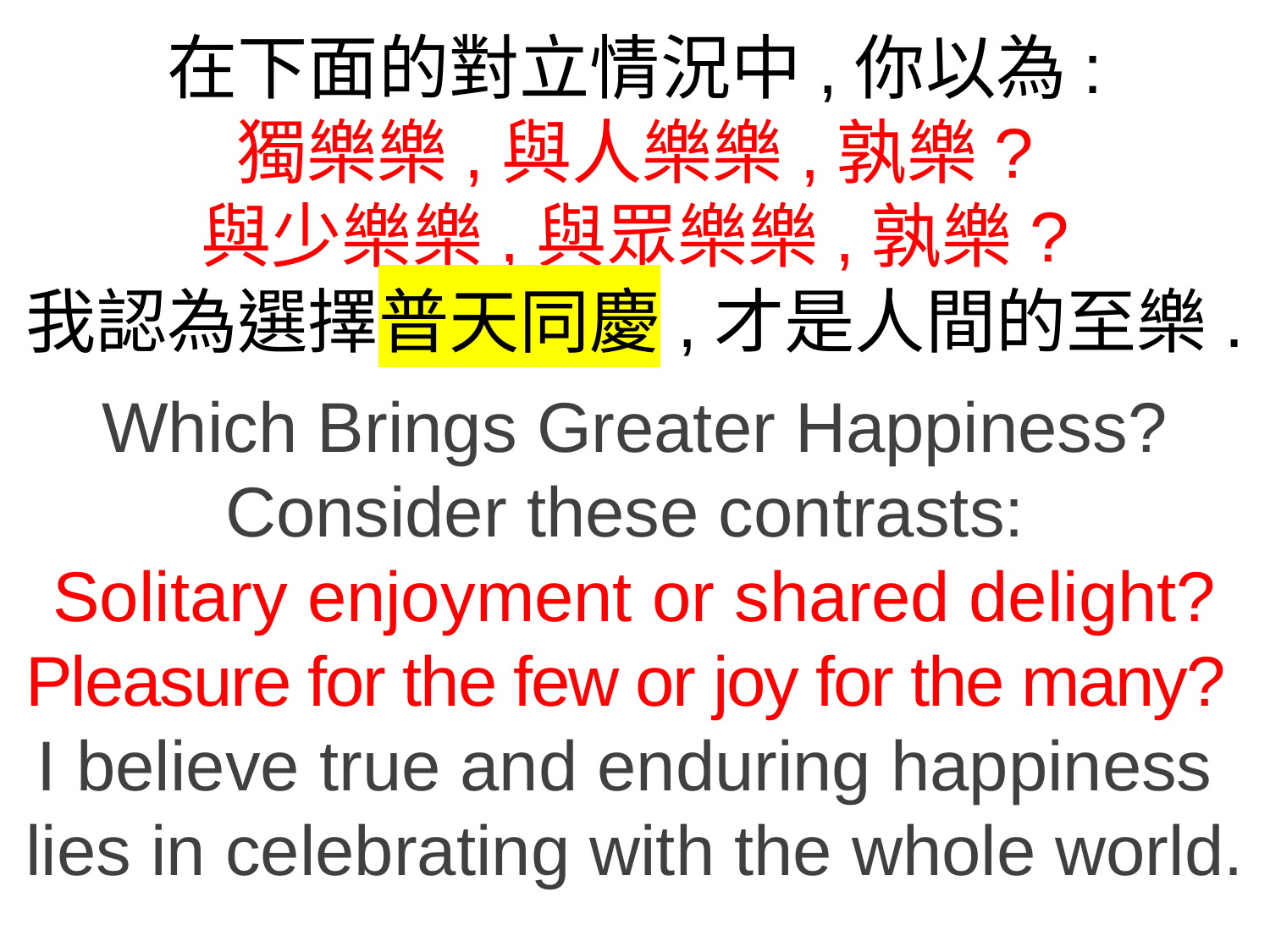

在下面的對立情況中,你以為:
獨樂樂,與人樂樂,孰樂?
與少樂樂,與眾樂樂,孰樂?
我認為選擇普天同慶,才是人間的至樂.
Which Brings Greater Happiness? Consider these contrasts:
Solitary enjoyment or shared delight?
Pleasure for the few or joy for the many?
I believe true and enduring happiness
lies in celebrating with the whole world.